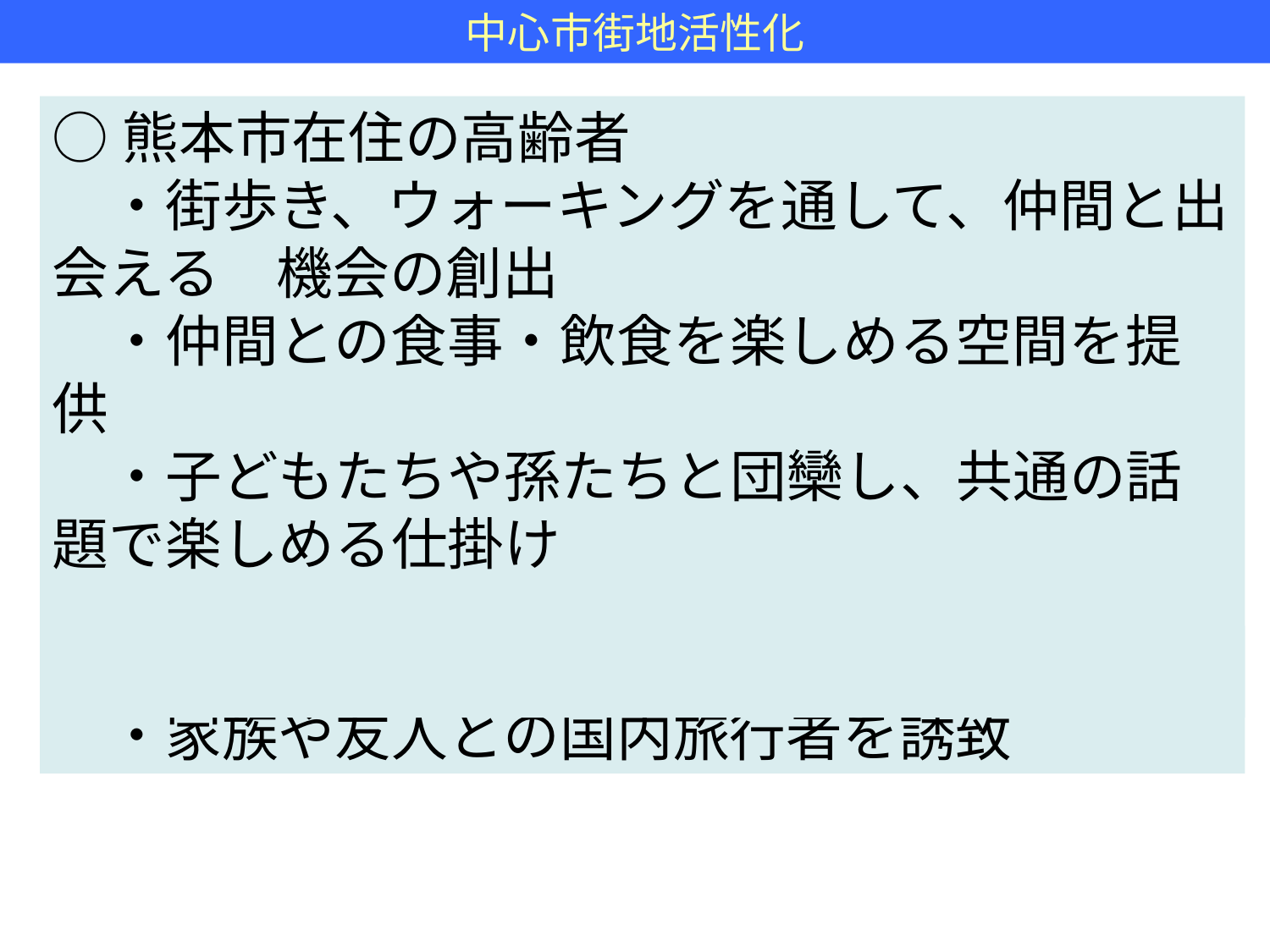

中心市街地活性化
○熊本市在住の高齢者
　・街歩き、ウォーキングを通して、仲間と出会える　機会の創出
　・仲間との食事・飲食を楽しめる空間を提供
　・子どもたちや孫たちと団欒し、共通の話題で楽しめる仕掛け

○熊本市外の高齢者
　・家族や友人との国内旅行者を誘致